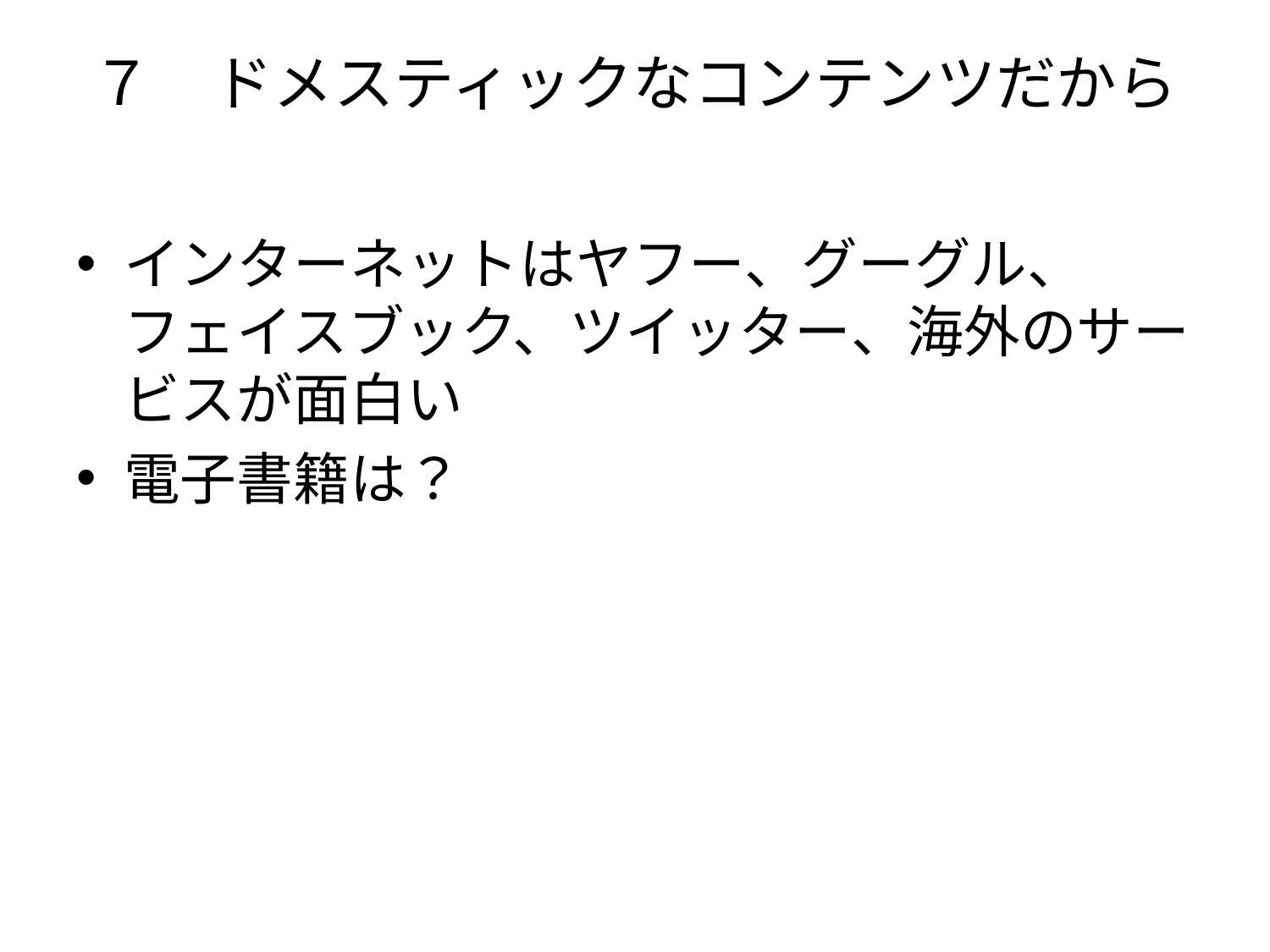

# ７　ドメスティックなコンテンツだから
インターネットはヤフー、グーグル、フェイスブック、ツイッター、海外のサービスが面白い
電子書籍は？